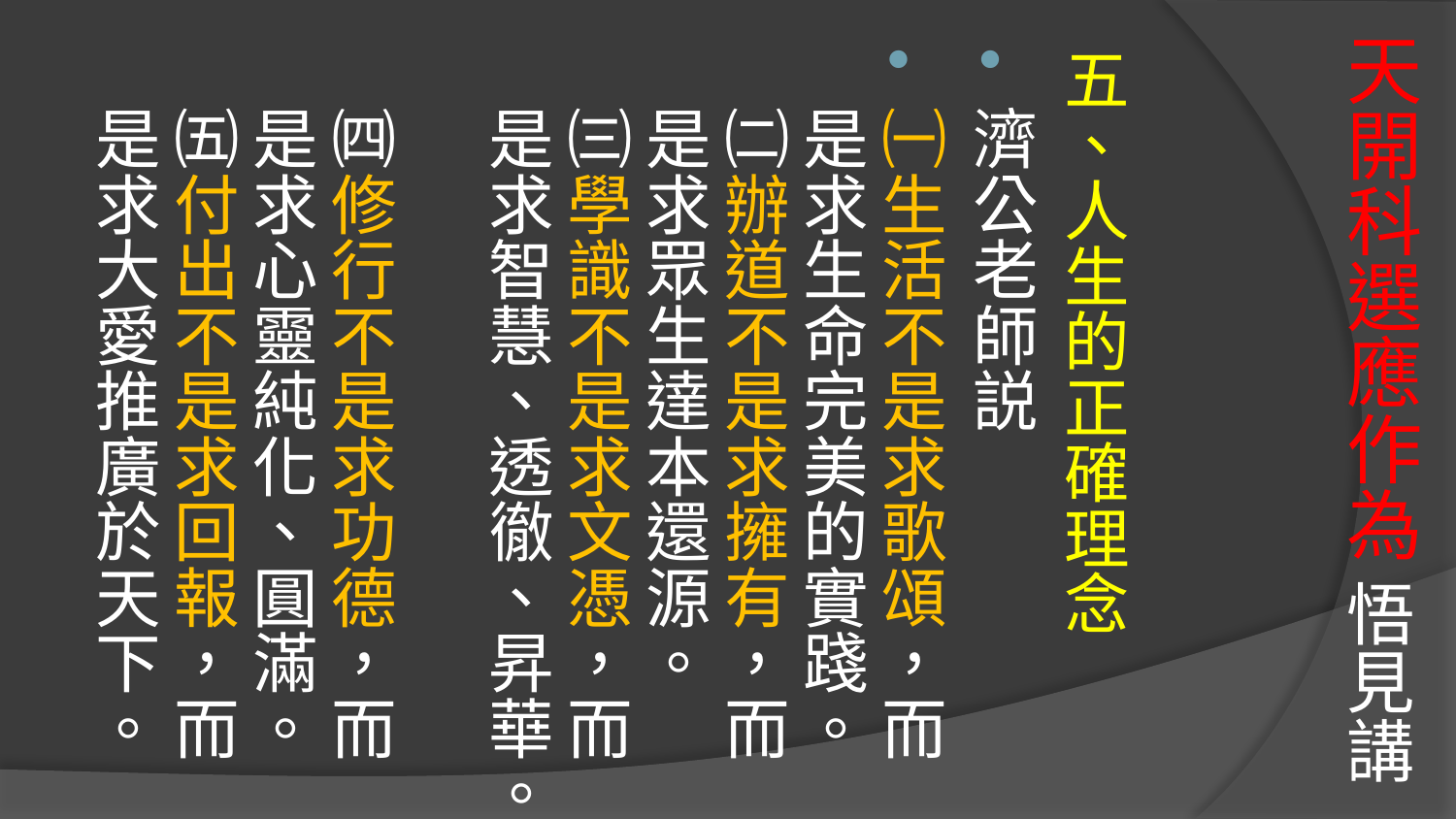

# 天開科選應作為 悟見講
五、人生的正確理念
濟公老師説
㈠生活不是求歌頌，而是求生命完美的實踐。
㈡辦道不是求擁有，而是求眾生達本還源。
㈢學識不是求文憑，而是求智慧、透徹、昇華。
㈣修行不是求功德，而是求心靈純化、圓滿。
㈤付出不是求回報，而是求大愛推廣於天下。